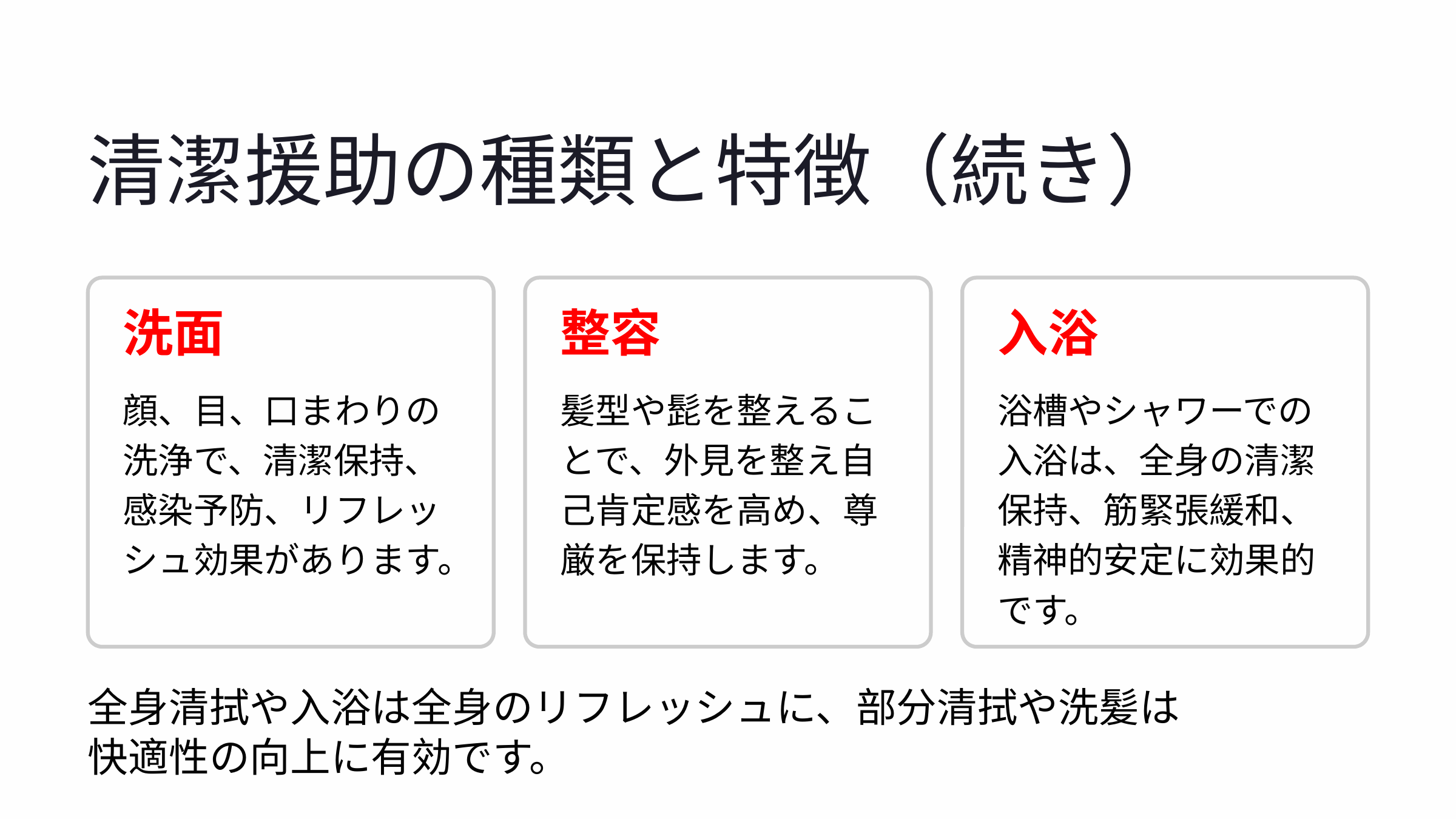

清潔援助の種類と特徴（続き）

洗面
整容
入浴
顔、目、口まわりの洗浄で、清潔保持、感染予防、リフレッシュ効果があります。
髪型や髭を整えることで、外見を整え自己肯定感を高め、尊厳を保持します。
浴槽やシャワーでの入浴は、全身の清潔保持、筋緊張緩和、精神的安定に効果的です。
全身清拭や入浴は全身のリフレッシュに、部分清拭や洗髪は
快適性の向上に有効です。